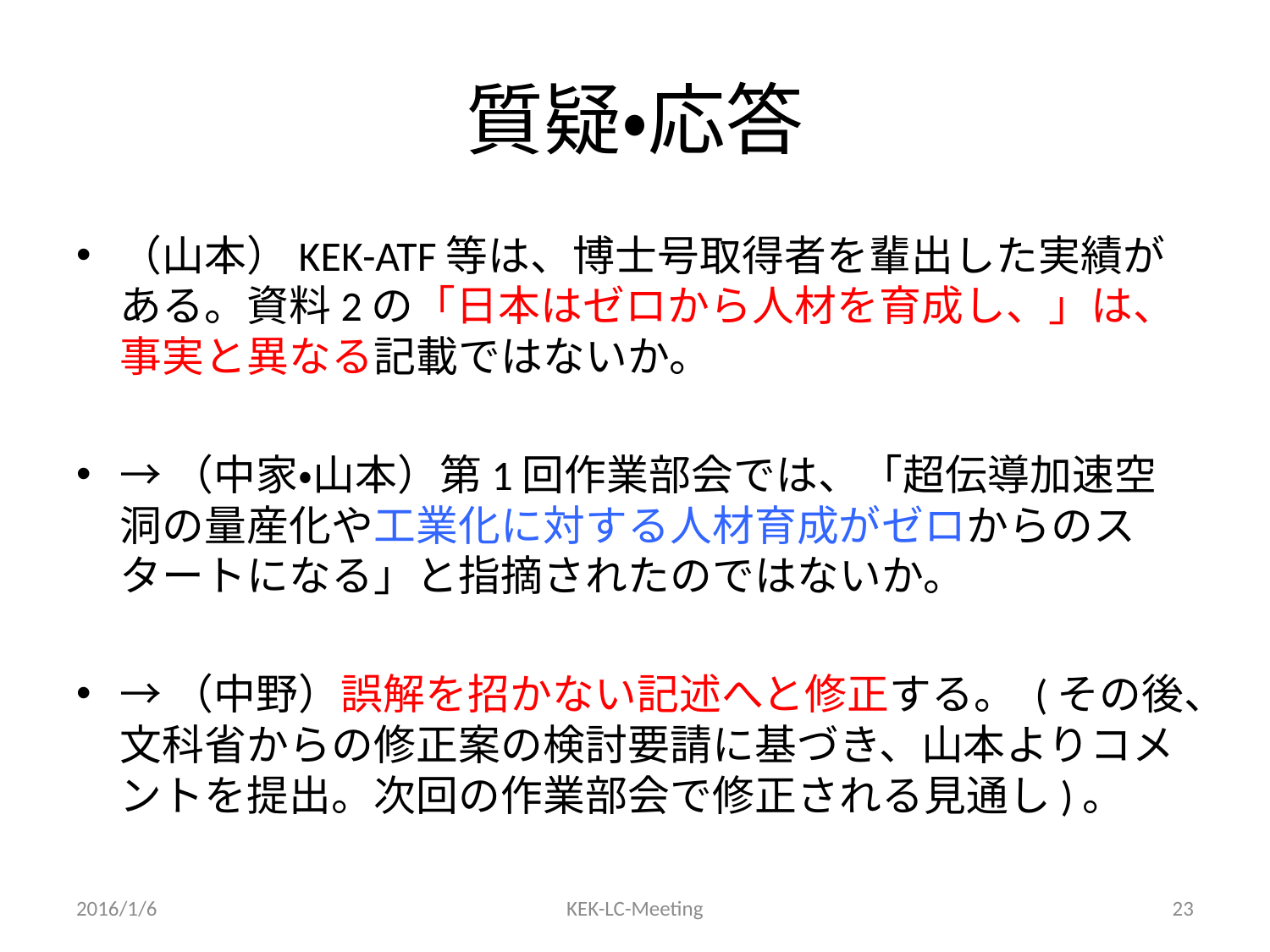

# 質疑・応答
（山本）KEK-ATF等は、博士号取得者を輩出した実績がある。資料2の「日本はゼロから人材を育成し、」は、事実と異なる記載ではないか。

→（中家・山本）第1回作業部会では、「超伝導加速空洞の量産化や工業化に対する人材育成がゼロからのスタートになる」と指摘されたのではないか。

→（中野）誤解を招かない記述へと修正する。 (その後、文科省からの修正案の検討要請に基づき、山本よりコメントを提出。次回の作業部会で修正される見通し)。

2016/1/6
KEK-LC-Meeting
23